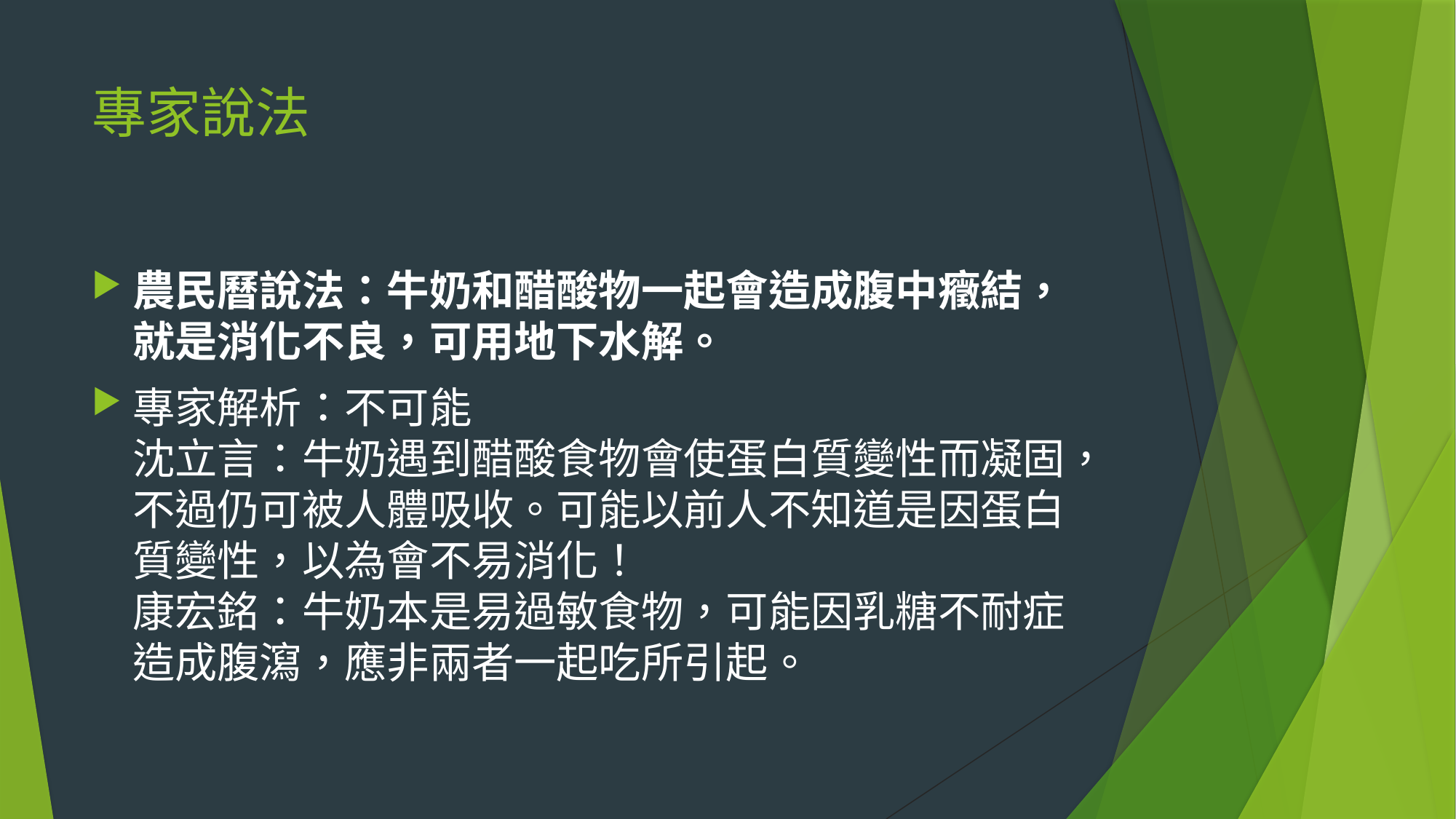

# 專家說法
農民曆說法：牛奶和醋酸物一起會造成腹中癥結，就是消化不良，可用地下水解。
專家解析：不可能
沈立言：牛奶遇到醋酸食物會使蛋白質變性而凝固，不過仍可被人體吸收。可能以前人不知道是因蛋白質變性，以為會不易消化！
康宏銘：牛奶本是易過敏食物，可能因乳糖不耐症造成腹瀉，應非兩者一起吃所引起。